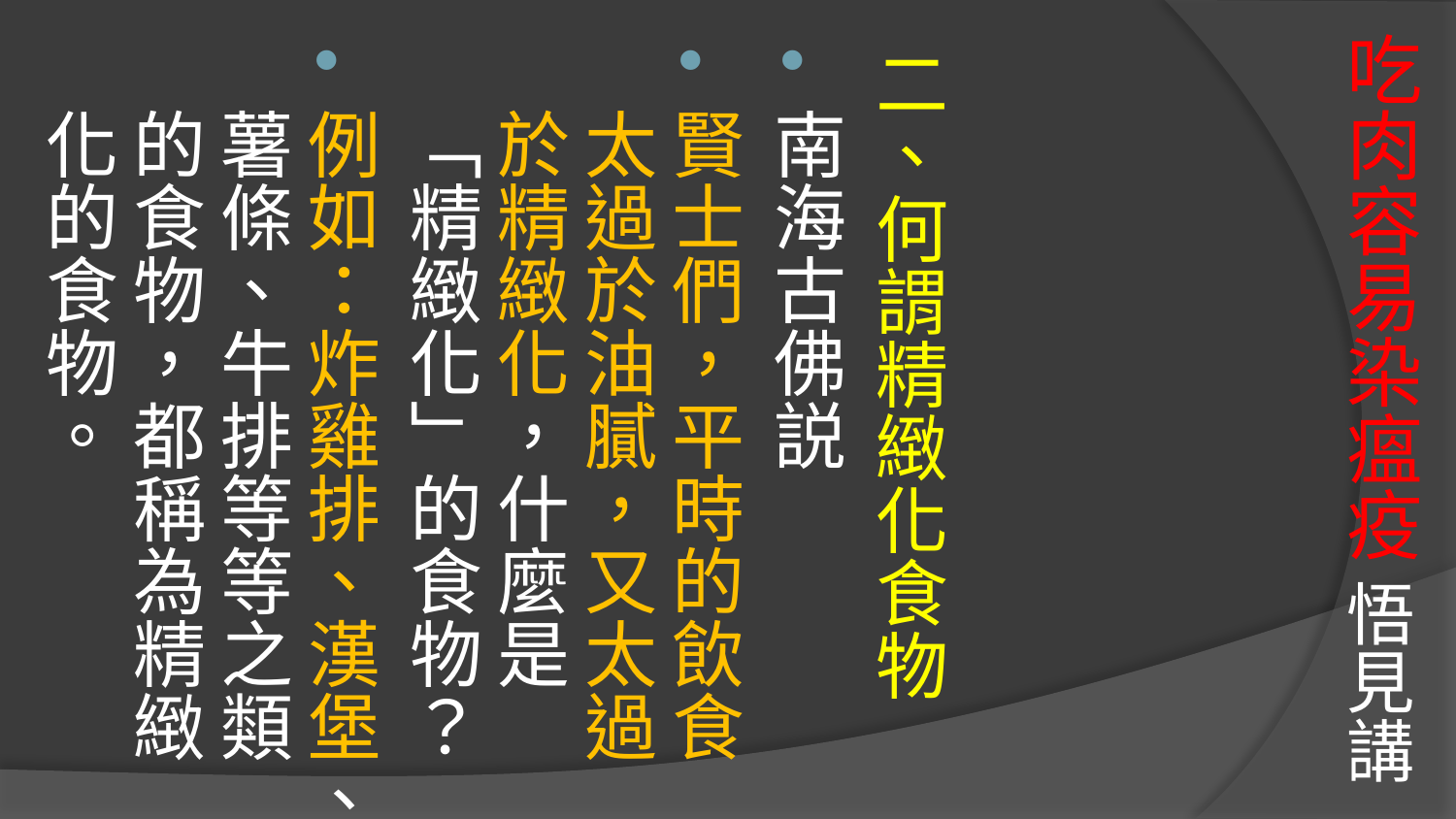

# 吃肉容易染瘟疫 悟見講
二、何謂精緻化食物
南海古佛説
賢士們，平時的飲食太過於油膩，又太過於精緻化，什麼是「精緻化」的食物？
例如：炸雞排、漢堡、薯條、牛排等等之類的食物，都稱為精緻化的食物。